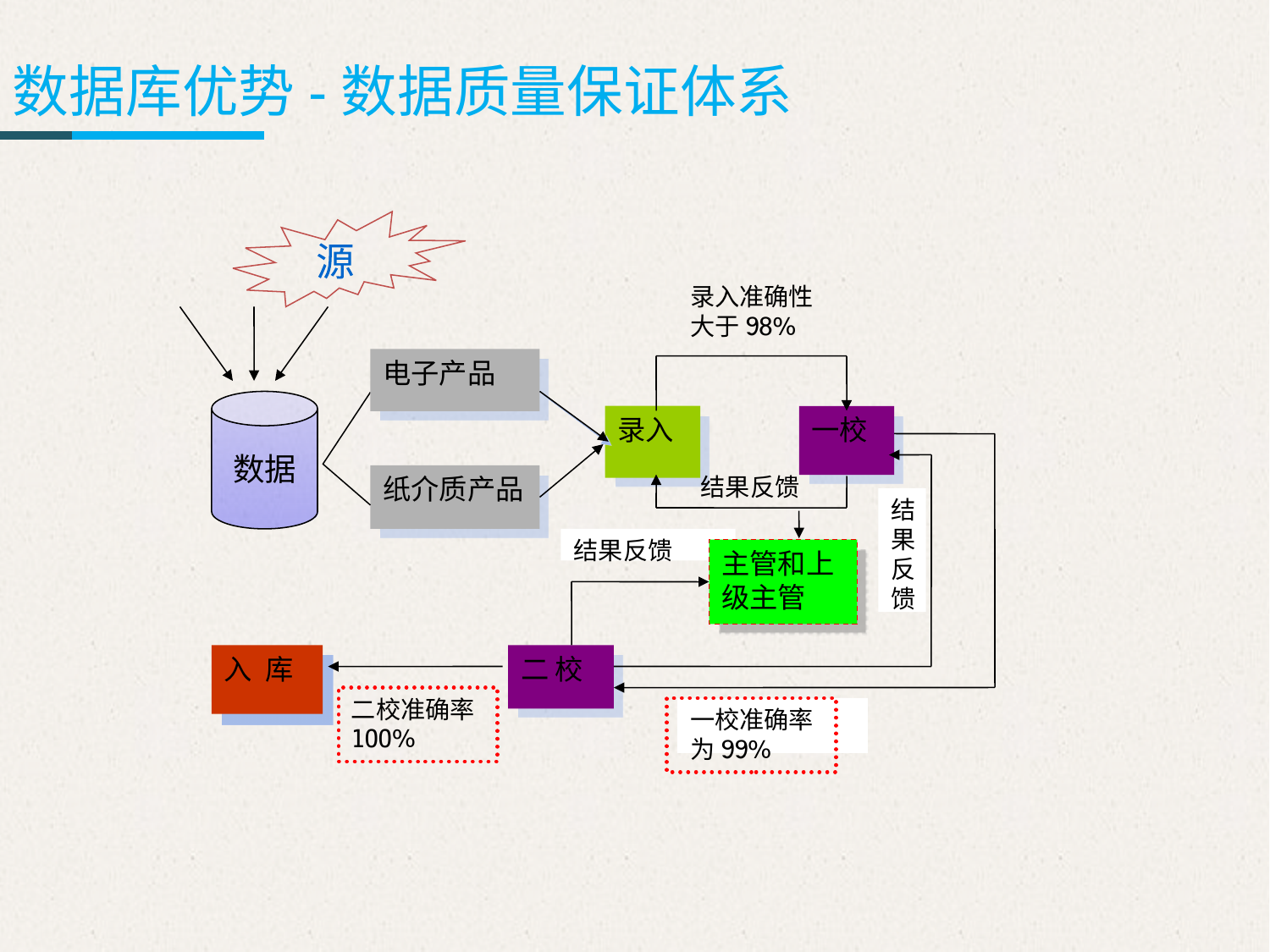

数据库优势-数据质量保证体系

源
录入准确性
大于98%

电子产品

数据

录入

一校

纸介质产品

结果反馈

结果反馈

结果反馈

主管和上
级主管

入  库
二 校

二校准确率100%

一校准确率
为99%